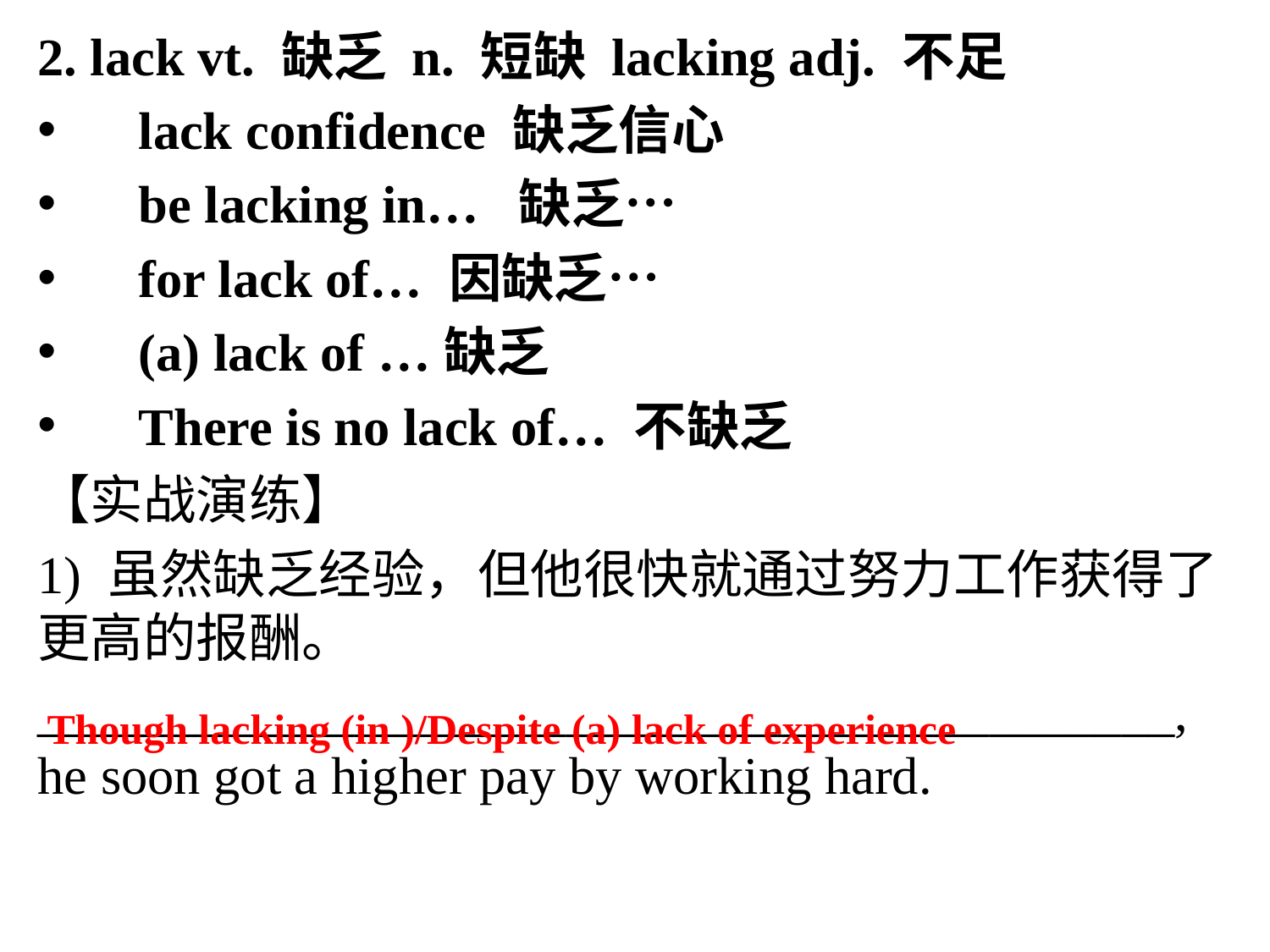

2. lack vt. 缺乏 n. 短缺 lacking adj. 不足
    lack confidence 缺乏信心
    be lacking in…  缺乏…
    for lack of… 因缺乏…
    (a) lack of …缺乏
    There is no lack of… 不缺乏
【实战演练】
1) 虽然缺乏经验，但他很快就通过努力工作获得了更高的报酬。
___________________________________________, he soon got a higher pay by working hard.

Though lacking (in )/Despite (a) lack of experience